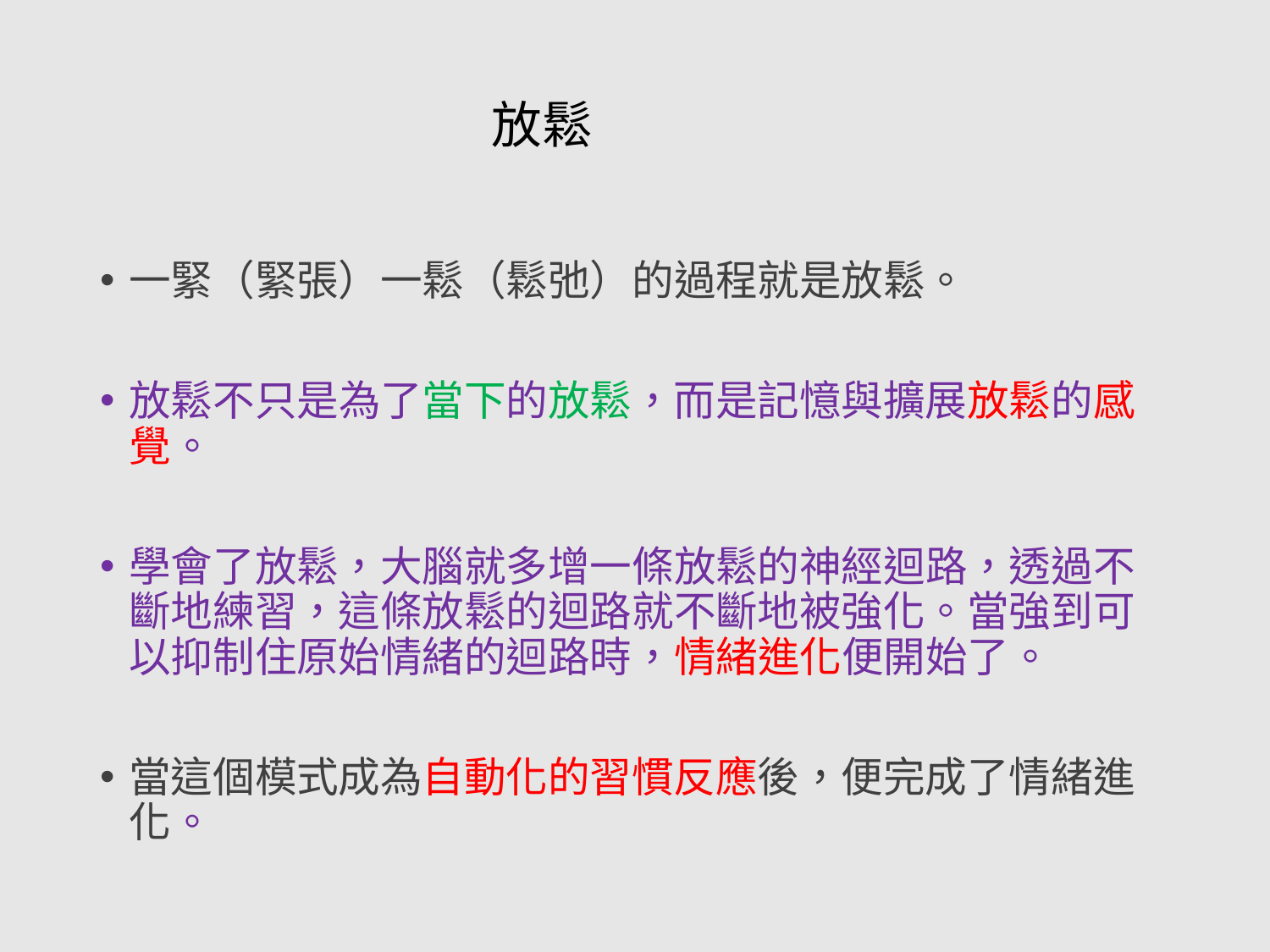

# 放鬆
一緊（緊張）一鬆（鬆弛）的過程就是放鬆。

放鬆不只是為了當下的放鬆，而是記憶與擴展放鬆的感覺。

學會了放鬆，大腦就多增一條放鬆的神經迴路，透過不斷地練習，這條放鬆的迴路就不斷地被強化。當強到可以抑制住原始情緒的迴路時，情緒進化便開始了。

當這個模式成為自動化的習慣反應後，便完成了情緒進化。